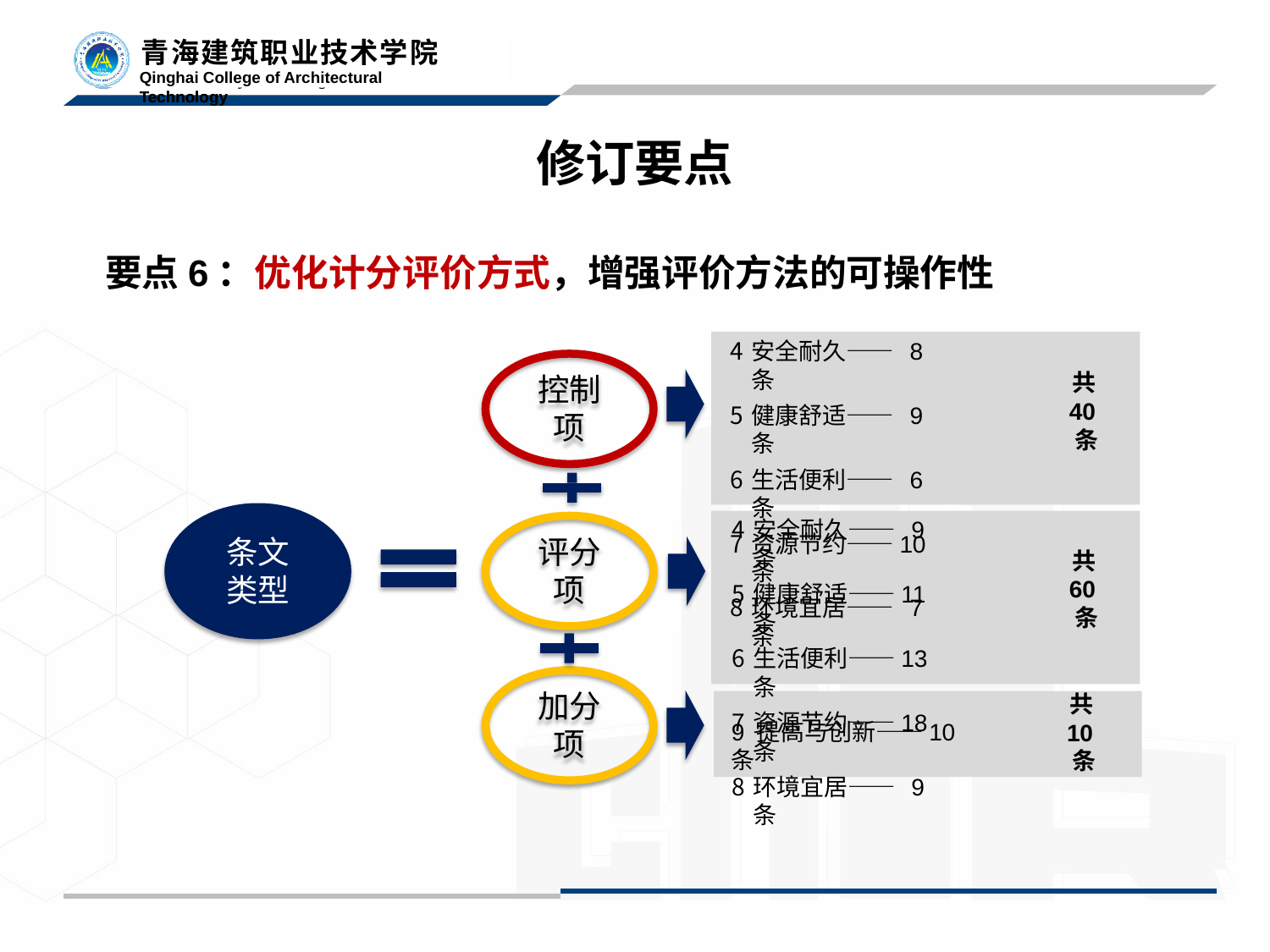

# 修订要点
要点6：优化计分评价方式，增强评价方法的可操作性
安全耐久—— 8条
健康舒适—— 9条
生活便利—— 6条
资源节约——10条
环境宜居—— 7条

共 40
条

控制
项

安全耐久—— 9条
健康舒适——11条
生活便利——13条
资源节约——18条
环境宜居—— 9条

评分 项
条文 类型

共 60
条

加分
项
共 10
条

9 提高与创新——10条